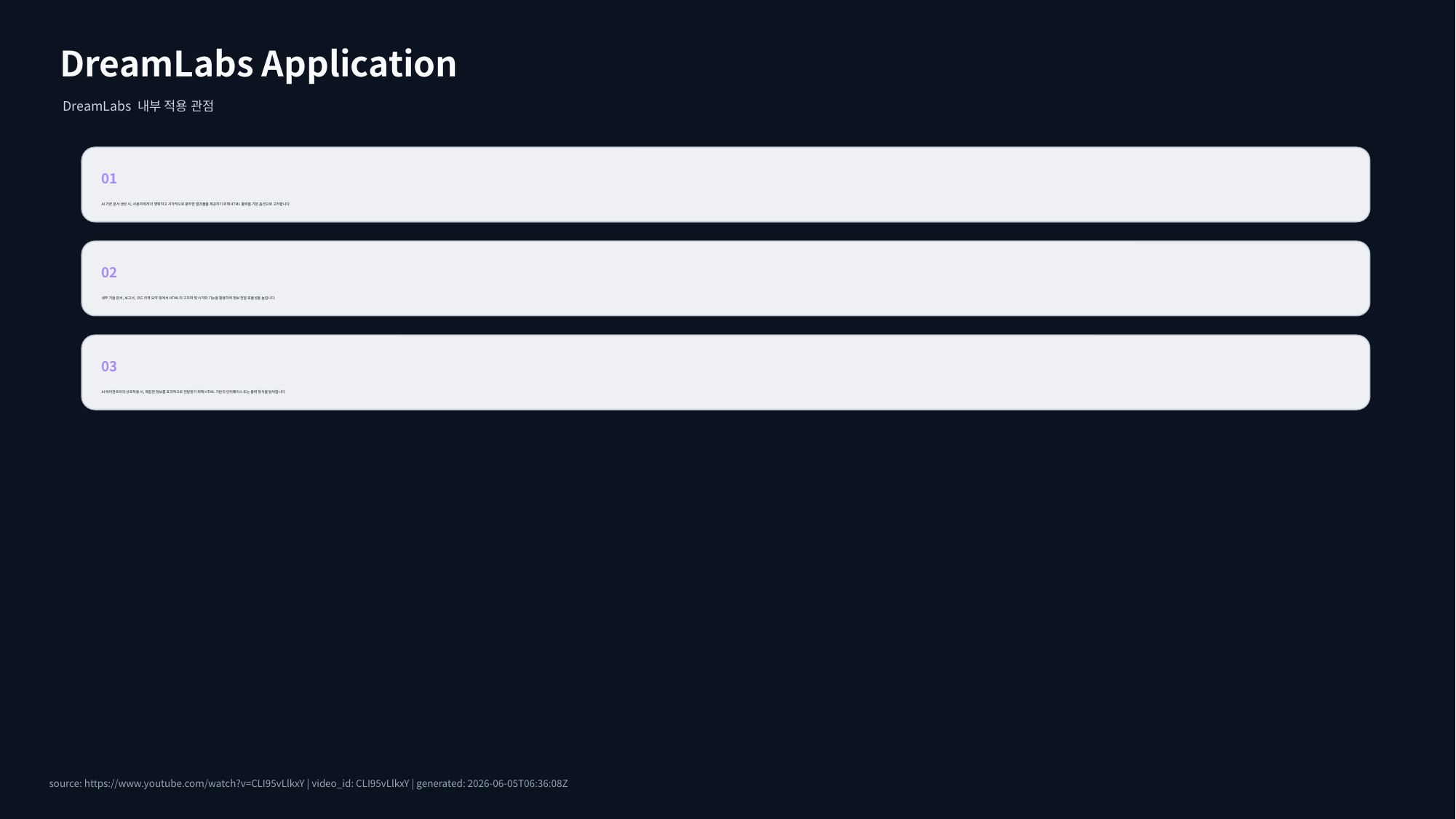

DreamLabs Application
DreamLabs 내부 적용 관점

01
AI 기반 문서 생성 시, 사용자에게 더 명확하고 시각적으로 풍부한 결과물을 제공하기 위해 HTML 출력을 기본 옵션으로 고려합니다.

02
내부 기술 문서, 보고서, 코드 리뷰 요약 등에서 HTML의 구조화 및 시각화 기능을 활용하여 정보 전달 효율성을 높입니다.

03
AI 에이전트와의 상호작용 시, 복잡한 정보를 효과적으로 전달받기 위해 HTML 기반의 인터페이스 또는 출력 형식을 탐색합니다.
source: https://www.youtube.com/watch?v=CLI95vLlkxY | video_id: CLI95vLlkxY | generated: 2026-06-05T06:36:08Z